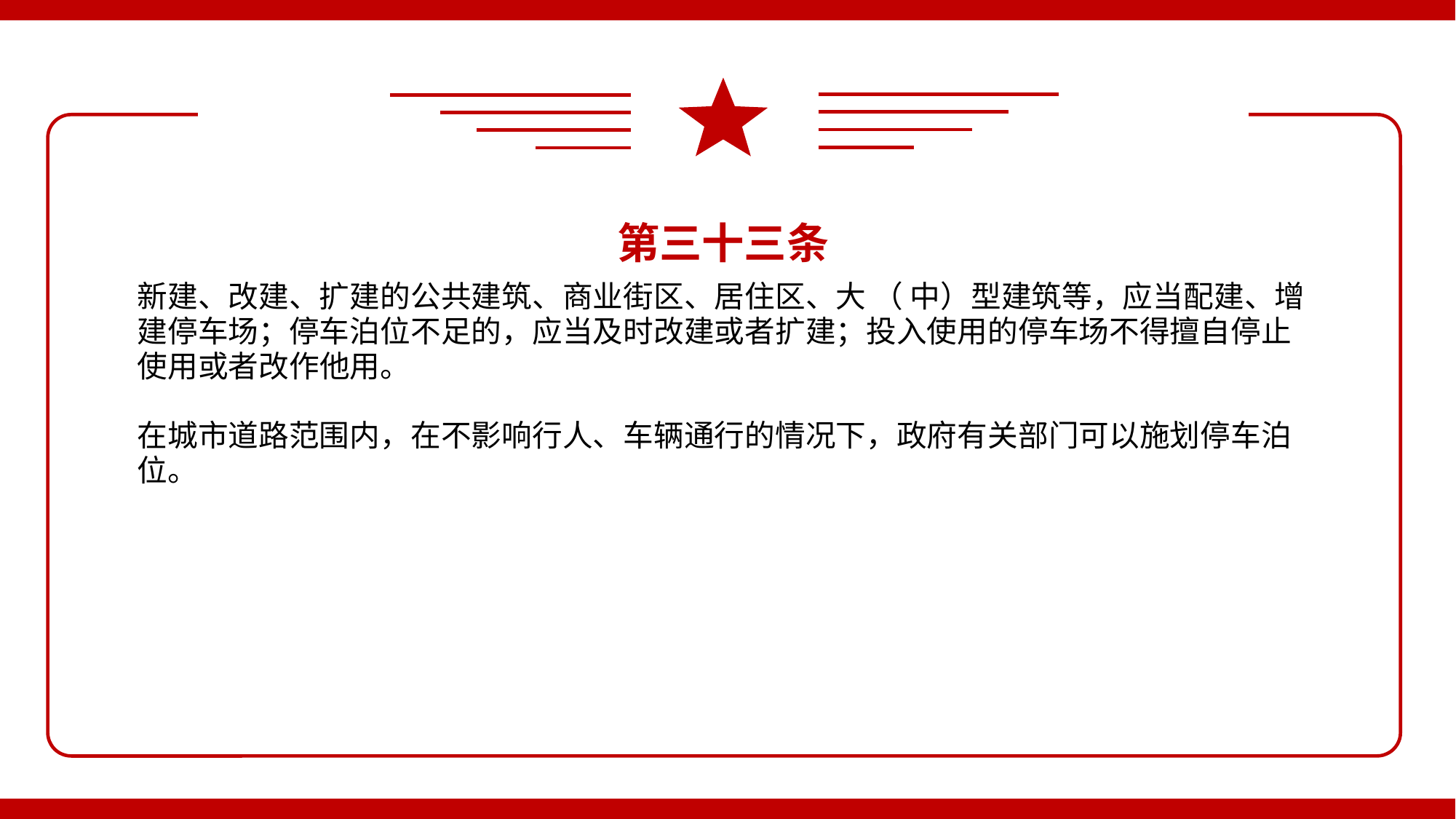

第三十三条
新建、改建、扩建的公共建筑、商业街区、居住区、大 （ 中）型建筑等，应当配建、增建停车场；停车泊位不足的，应当及时改建或者扩建；投入使用的停车场不得擅自停止使用或者改作他用。

在城市道路范围内，在不影响行人、车辆通行的情况下，政府有关部门可以施划停车泊位。